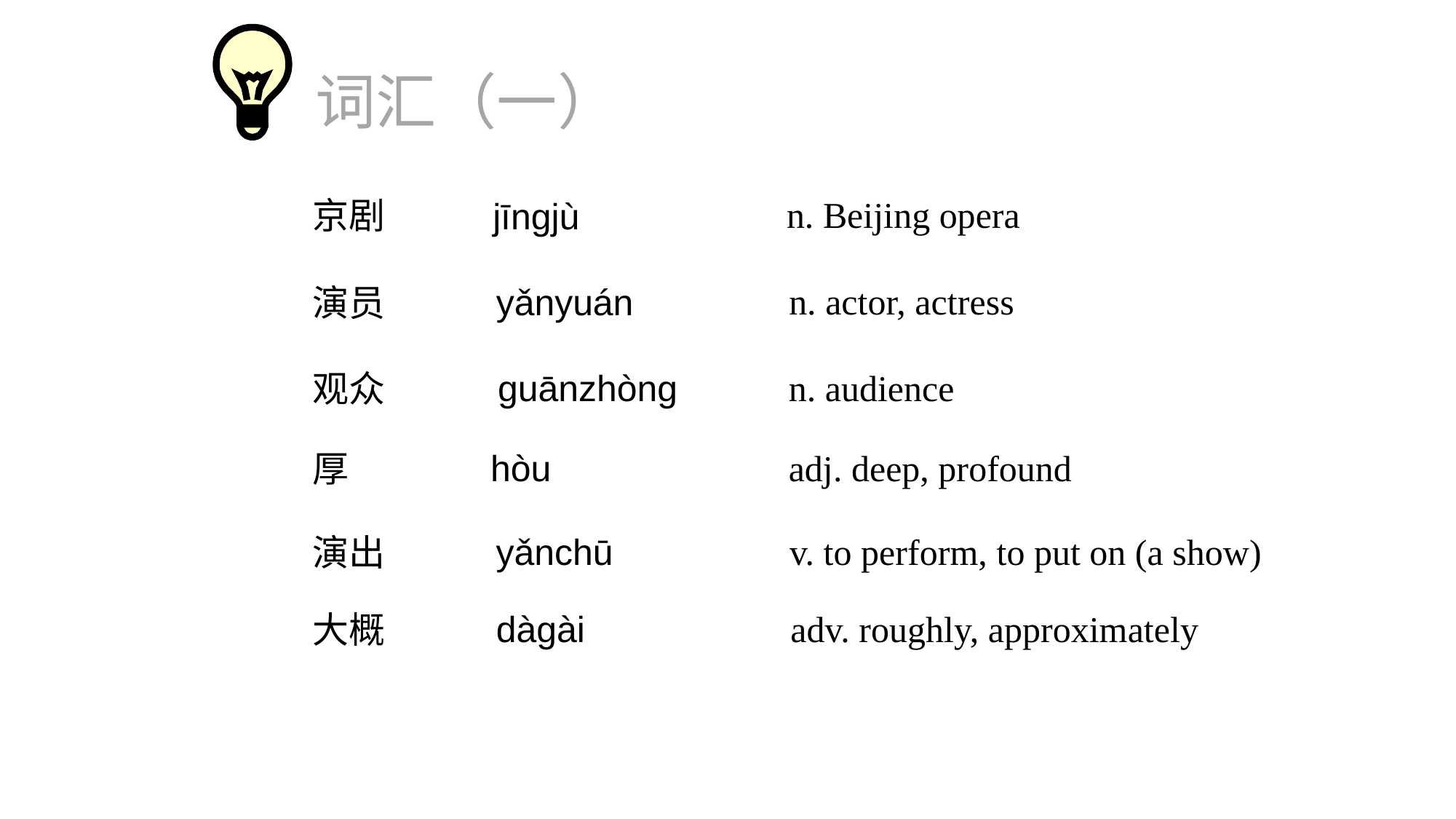

词汇（一）
n. Beijing opera
京剧
jīngjù
n. actor, actress
yǎnyuán
演员
guānzhòng
n. audience
观众
hòu
adj. deep, profound
厚
yǎnchū
v. to perform, to put on (a show)
演出
dàgài
adv. roughly, approximately
大概